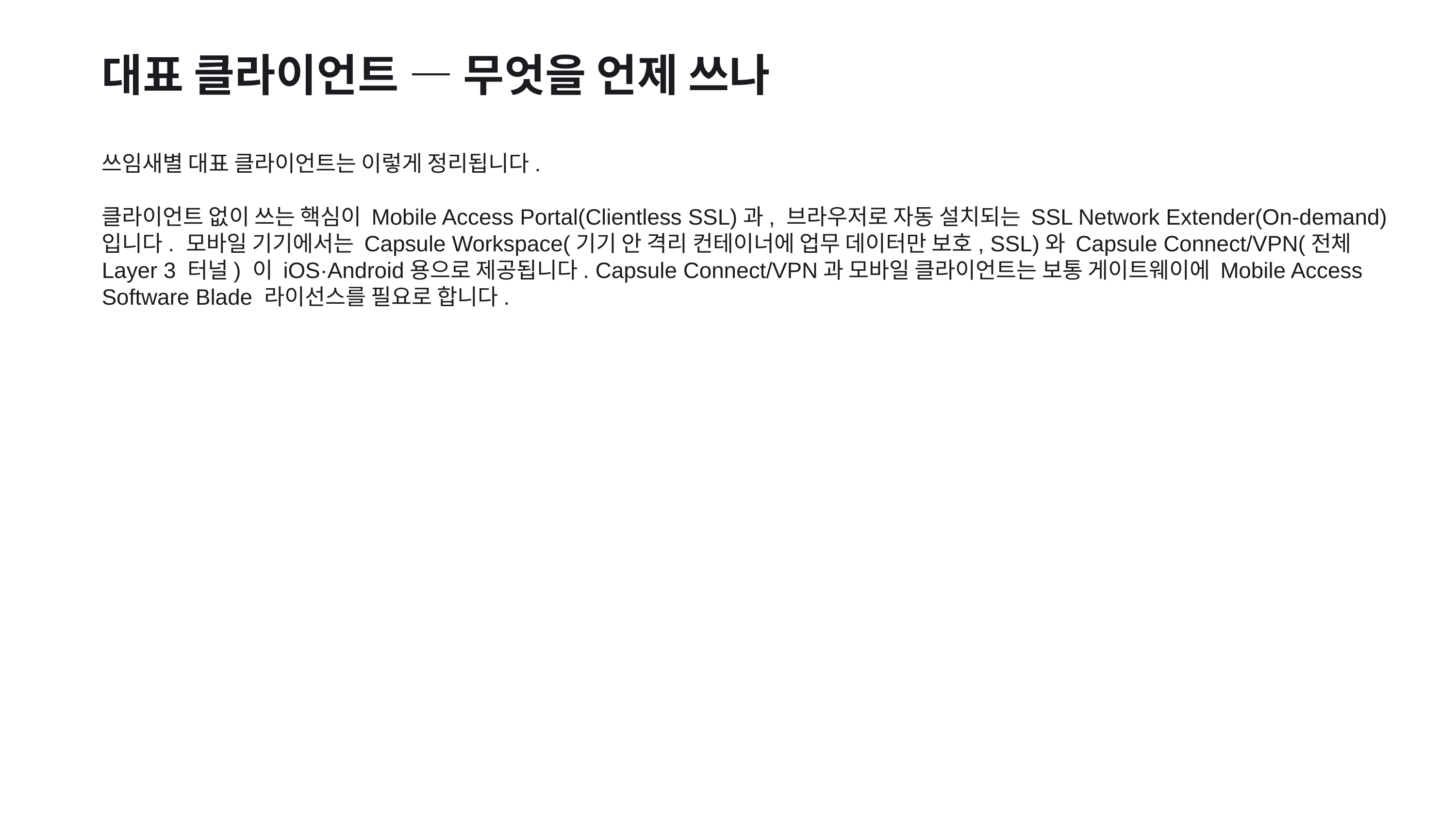

대표 클라이언트 — 무엇을 언제 쓰나
쓰임새별 대표 클라이언트는 이렇게 정리됩니다.

클라이언트 없이 쓰는 핵심이 Mobile Access Portal(Clientless SSL)과, 브라우저로 자동 설치되는 SSL Network Extender(On-demand) 입니다. 모바일 기기에서는 Capsule Workspace(기기 안 격리 컨테이너에 업무 데이터만 보호, SSL)와 Capsule Connect/VPN(전체 Layer 3 터널) 이 iOS·Android용으로 제공됩니다. Capsule Connect/VPN과 모바일 클라이언트는 보통 게이트웨이에 Mobile Access Software Blade 라이선스를 필요로 합니다.